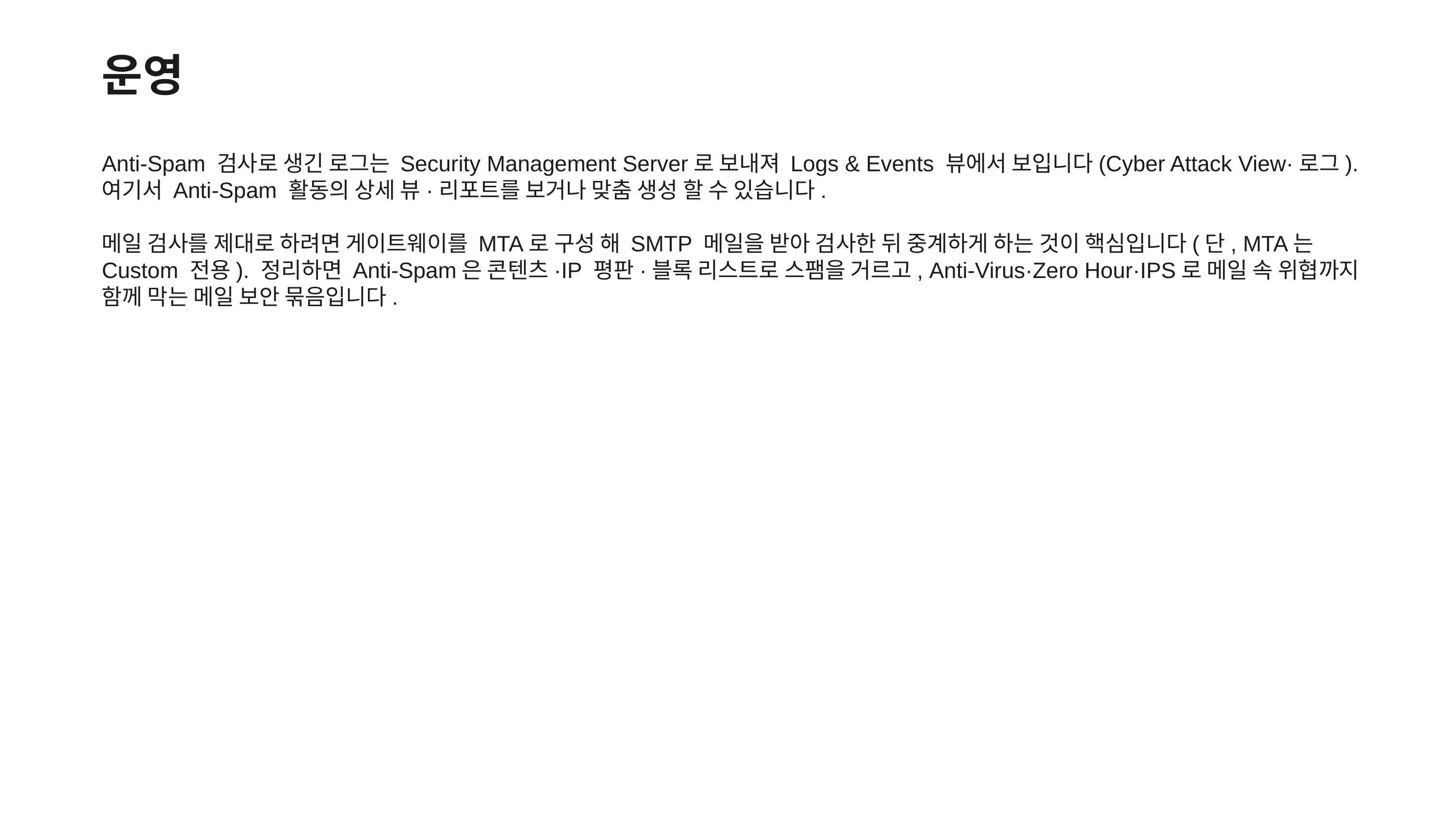

운영
Anti-Spam 검사로 생긴 로그는 Security Management Server로 보내져 Logs & Events 뷰에서 보입니다(Cyber Attack View·로그). 여기서 Anti-Spam 활동의 상세 뷰·리포트를 보거나 맞춤 생성 할 수 있습니다.

메일 검사를 제대로 하려면 게이트웨이를 MTA로 구성 해 SMTP 메일을 받아 검사한 뒤 중계하게 하는 것이 핵심입니다(단, MTA는 Custom 전용). 정리하면 Anti-Spam은 콘텐츠·IP 평판·블록 리스트로 스팸을 거르고, Anti-Virus·Zero Hour·IPS로 메일 속 위협까지 함께 막는 메일 보안 묶음입니다.